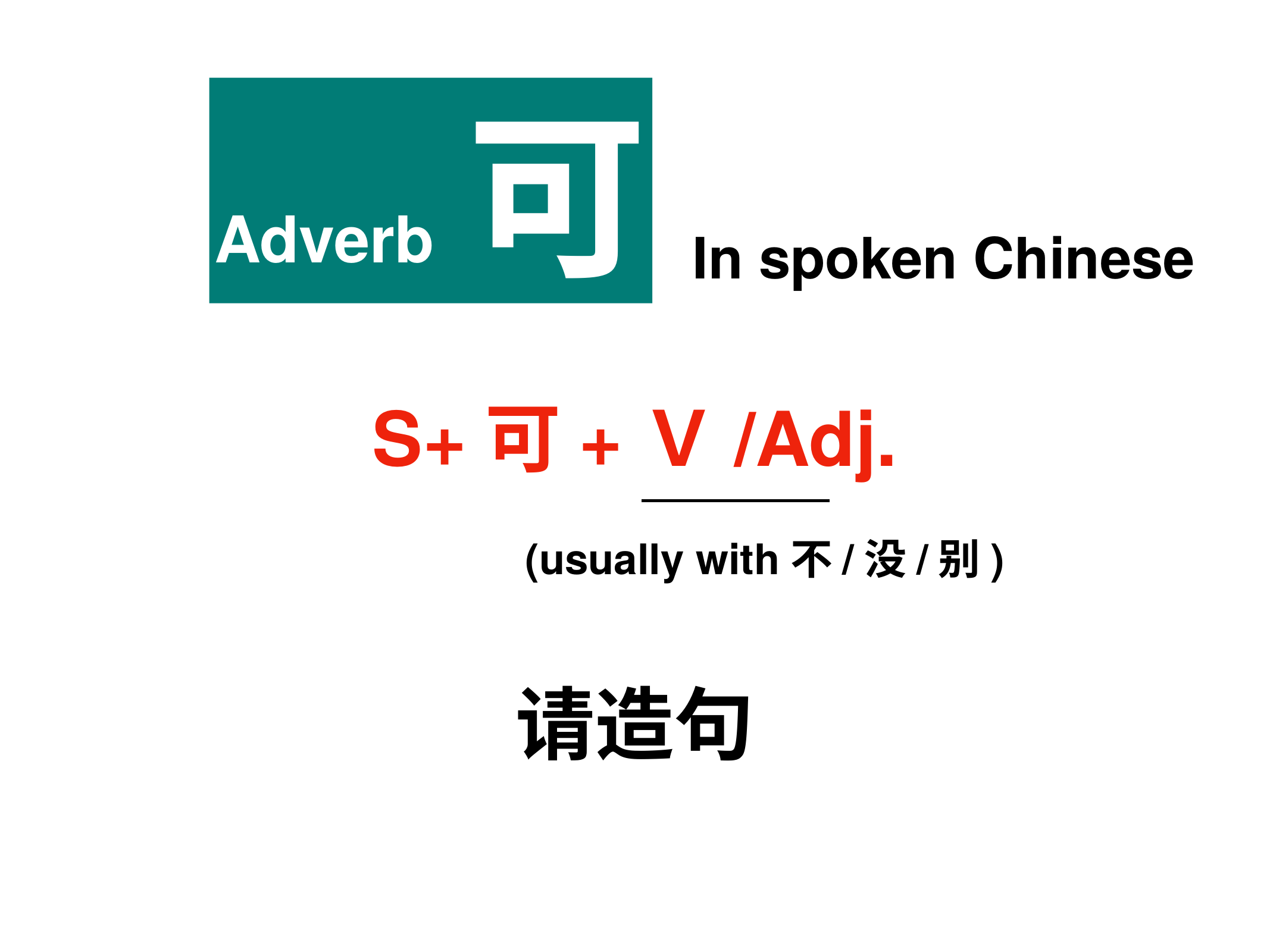

Adverb 可
In spoken Chinese
S+可+Ｖ/Adj.

(usually with不/没/别)
请造句